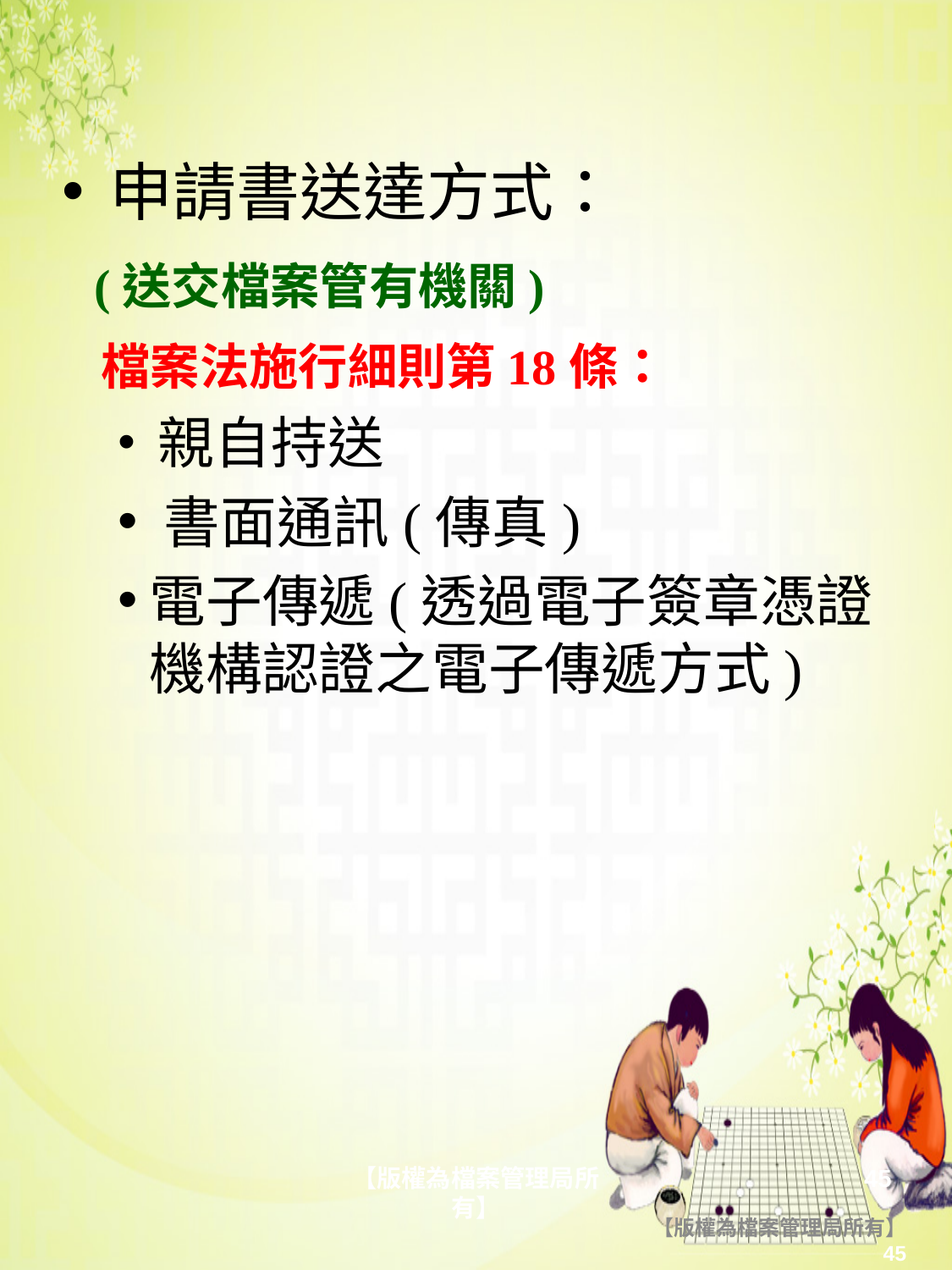

申請書送達方式：
  (送交檔案管有機關)
  檔案法施行細則第18條：
 親自持送
 書面通訊(傳真)
電子傳遞(透過電子簽章憑證機構認證之電子傳遞方式)

【版權為檔案管理局所有】
45
【版權為檔案管理局所有】
45